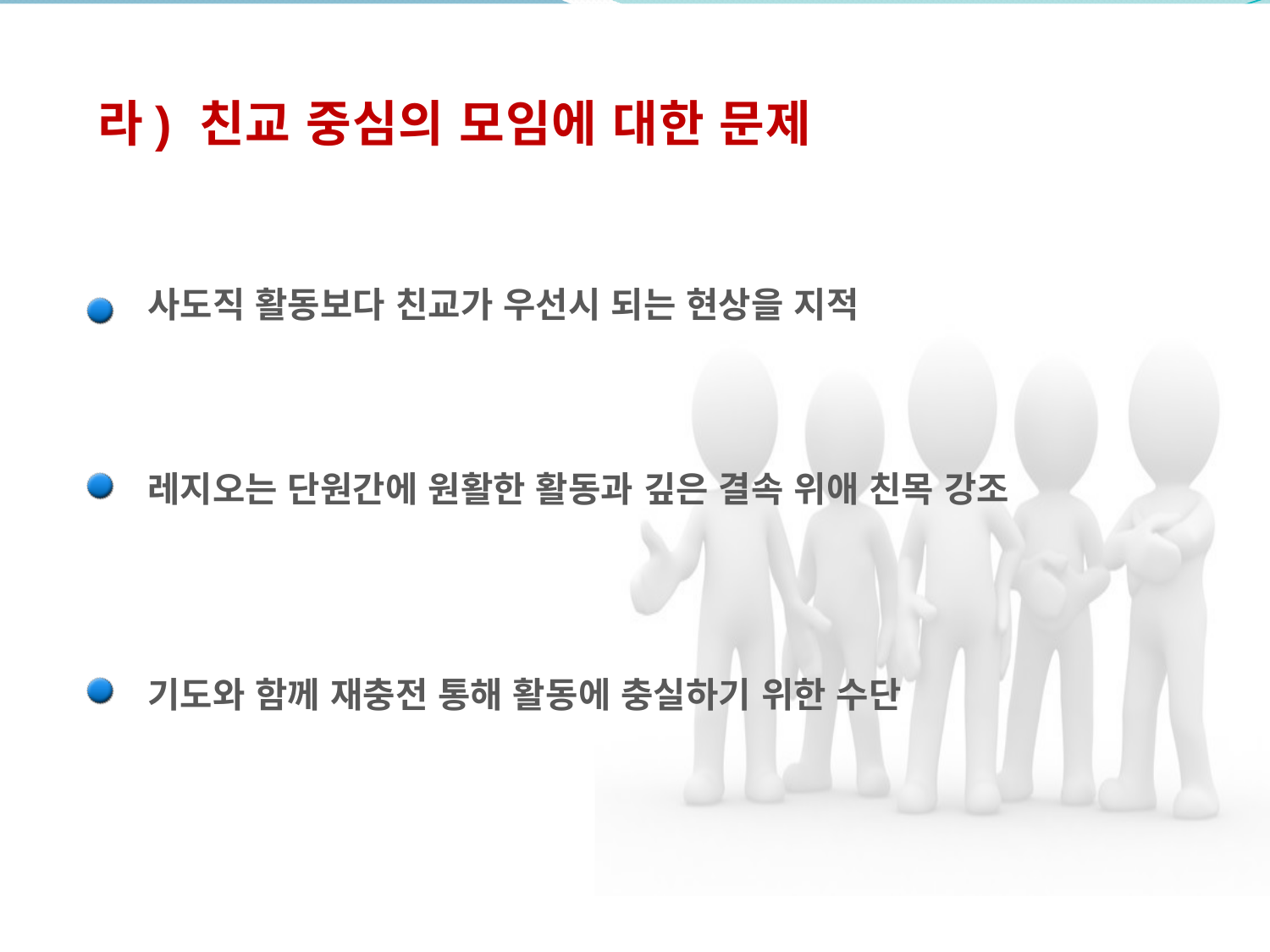

라) 친교 중심의 모임에 대한 문제
사도직 활동보다 친교가 우선시 되는 현상을 지적

레지오는 단원간에 원활한 활동과 깊은 결속 위애 친목 강조

기도와 함께 재충전 통해 활동에 충실하기 위한 수단